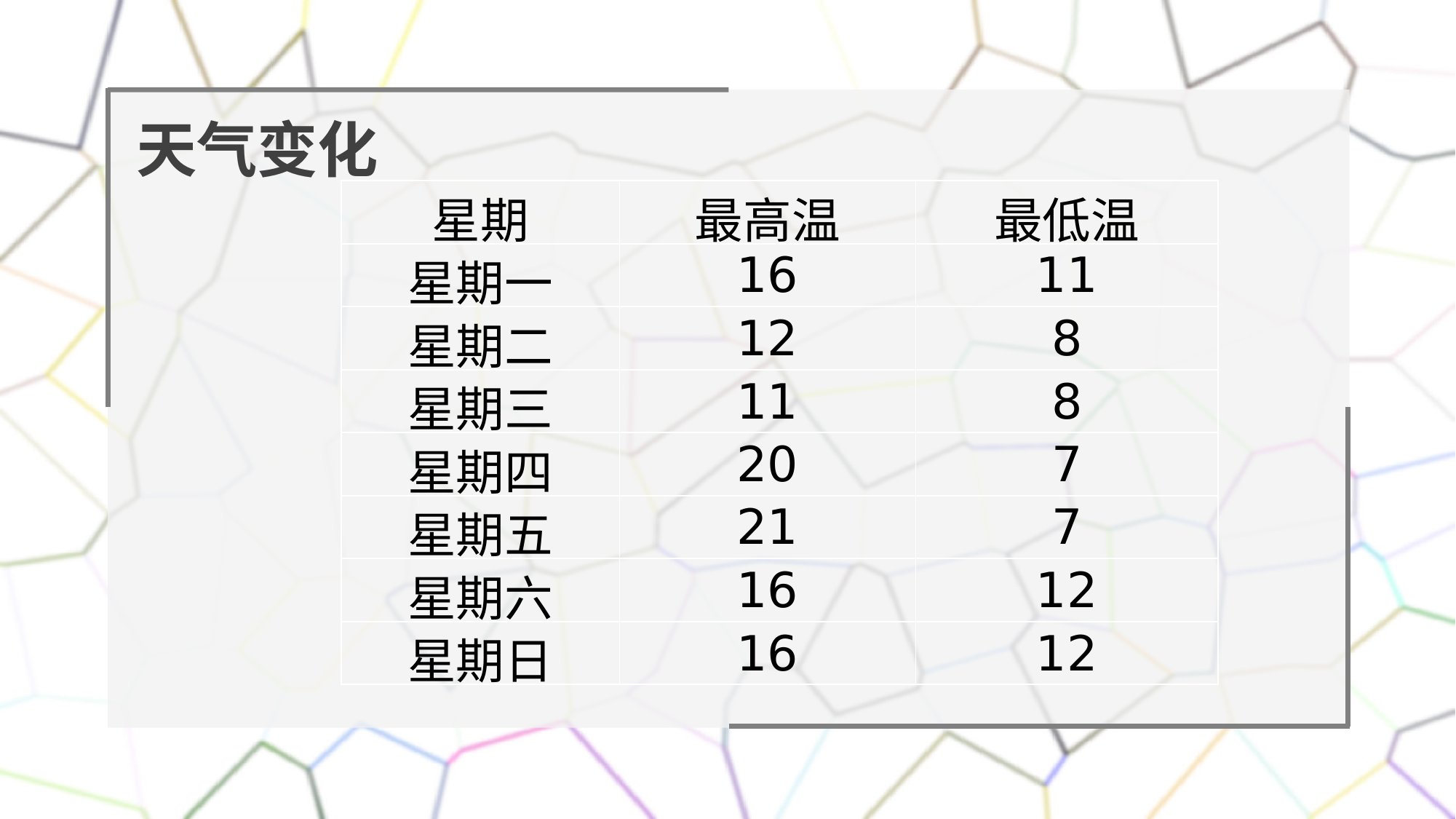

天气变化
| 星期 | 最高温 | 最低温 |
| --- | --- | --- |
| 星期一 | 16 | 11 |
| 星期二 | 12 | 8 |
| 星期三 | 11 | 8 |
| 星期四 | 20 | 7 |
| 星期五 | 21 | 7 |
| 星期六 | 16 | 12 |
| 星期日 | 16 | 12 |